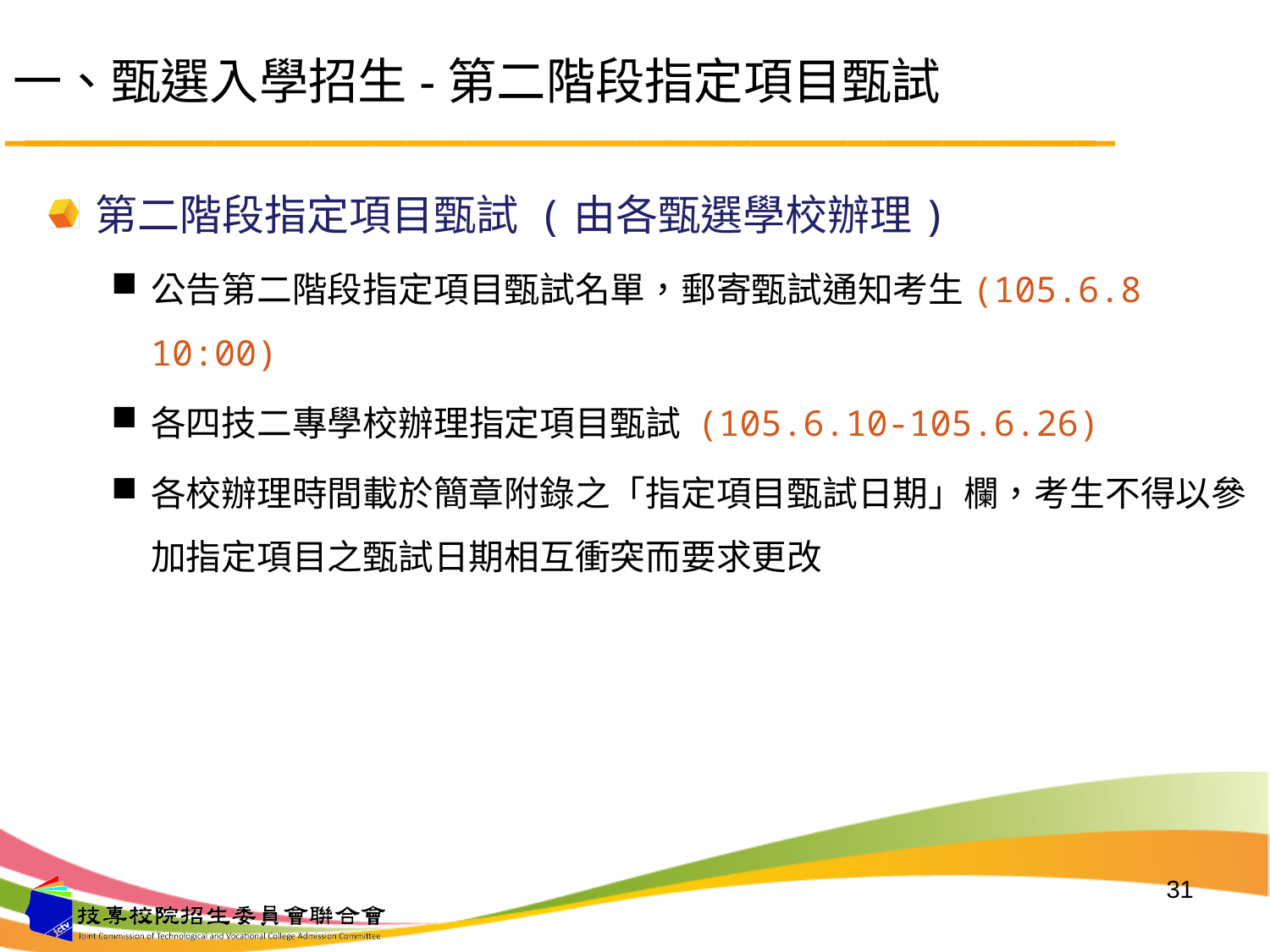

# 一、甄選入學招生-第二階段指定項目甄試
第二階段指定項目甄試 (由各甄選學校辦理)
公告第二階段指定項目甄試名單，郵寄甄試通知考生(105.6.8 10:00)
各四技二專學校辦理指定項目甄試 (105.6.10-105.6.26)
各校辦理時間載於簡章附錄之「指定項目甄試日期」欄，考生不得以參加指定項目之甄試日期相互衝突而要求更改

31